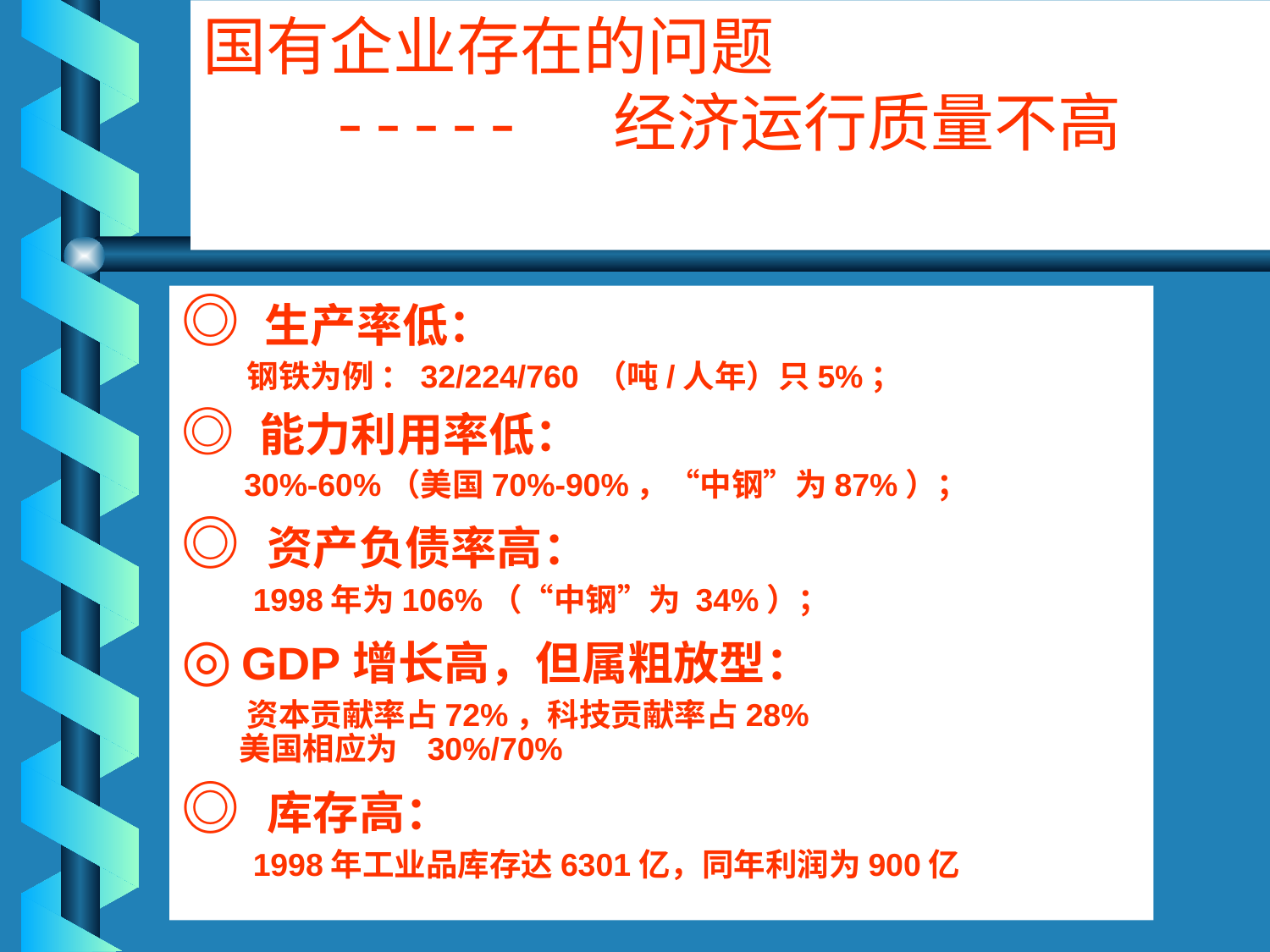

# 国有企业存在的问题 -----  经济运行质量不高
◎ 生产率低：
        钢铁为例 ：32/224/760 （吨/人年）只5%；
◎ 能力利用率低：
       30%-60%（美国70%-90%，“中钢”为87%）；
◎ 资产负债率高：
        1998年为106%（“中钢”为 34%）；
◎ GDP增长高，但属粗放型：
        资本贡献率占72%，科技贡献率占28%                                      美国相应为   30%/70%
◎ 库存高：
        1998年工业品库存达6301亿，同年利润为900亿